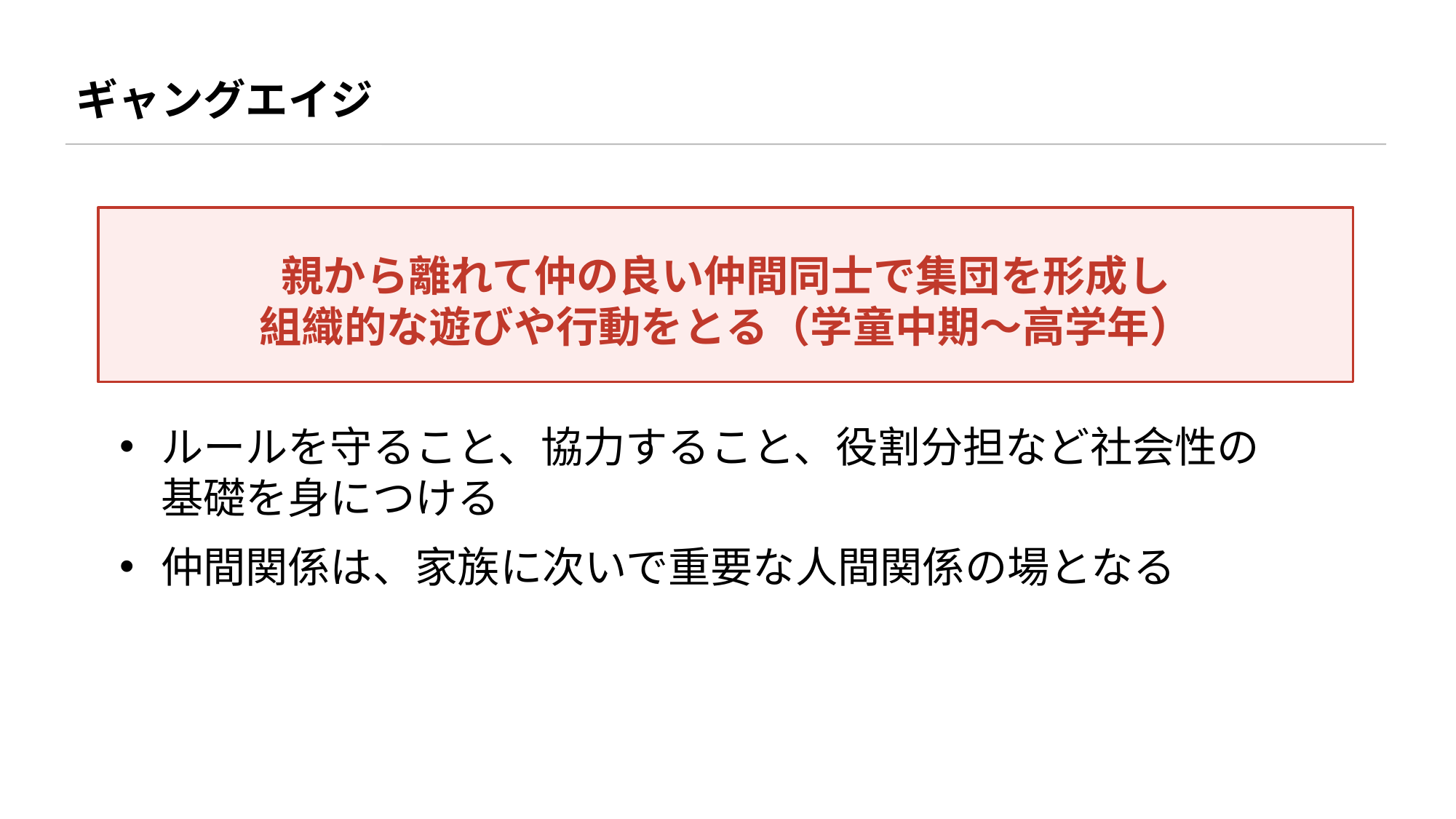

ギャングエイジ

親から離れて仲の良い仲間同士で集団を形成し
組織的な遊びや行動をとる（学童中期〜高学年）
ルールを守ること、協力すること、役割分担など社会性の基礎を身につける
仲間関係は、家族に次いで重要な人間関係の場となる